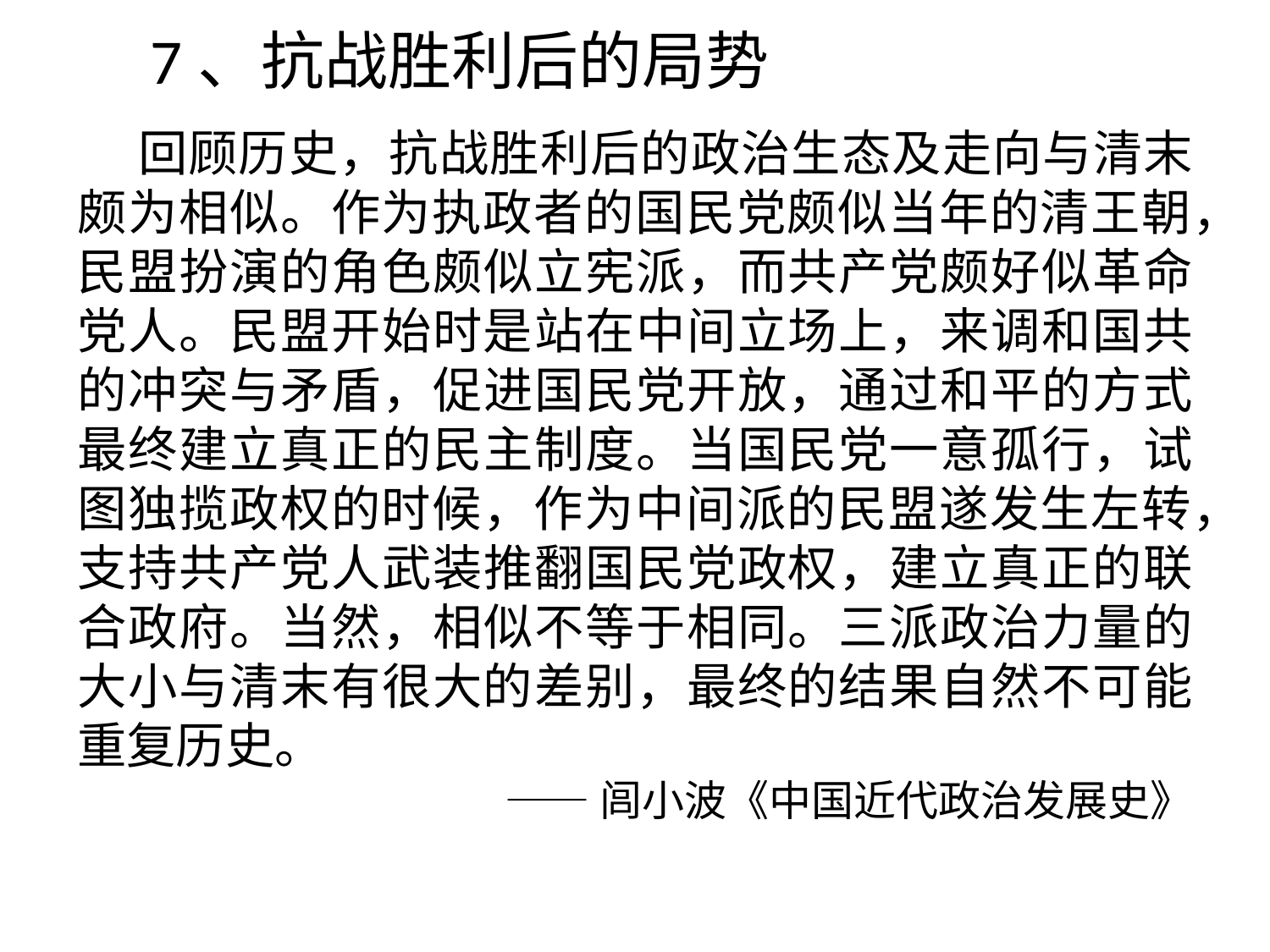

7、抗战胜利后的局势
    回顾历史，抗战胜利后的政治生态及走向与清末颇为相似。作为执政者的国民党颇似当年的清王朝，民盟扮演的角色颇似立宪派，而共产党颇好似革命党人。民盟开始时是站在中间立场上，来调和国共的冲突与矛盾，促进国民党开放，通过和平的方式最终建立真正的民主制度。当国民党一意孤行，试图独揽政权的时候，作为中间派的民盟遂发生左转，支持共产党人武装推翻国民党政权，建立真正的联合政府。当然，相似不等于相同。三派政治力量的大小与清末有很大的差别，最终的结果自然不可能重复历史。
——闾小波《中国近代政治发展史》